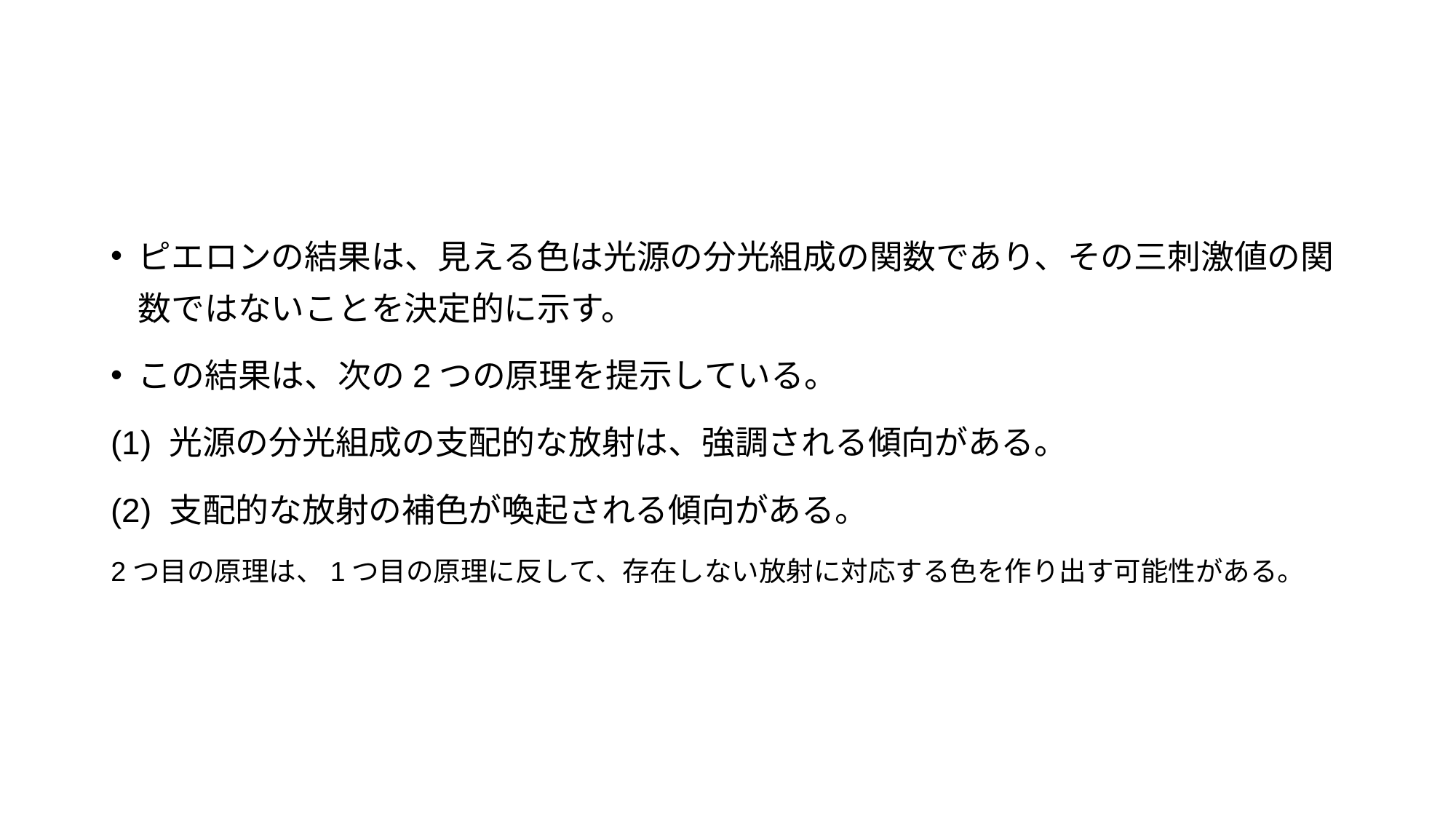

ピエロンの結果は、見える色は光源の分光組成の関数であり、その三刺激値の関数ではないことを決定的に示す。
この結果は、次の2つの原理を提示している。
(1) 光源の分光組成の支配的な放射は、強調される傾向がある。
(2) 支配的な放射の補色が喚起される傾向がある。
2つ目の原理は、1つ目の原理に反して、存在しない放射に対応する色を作り出す可能性がある。